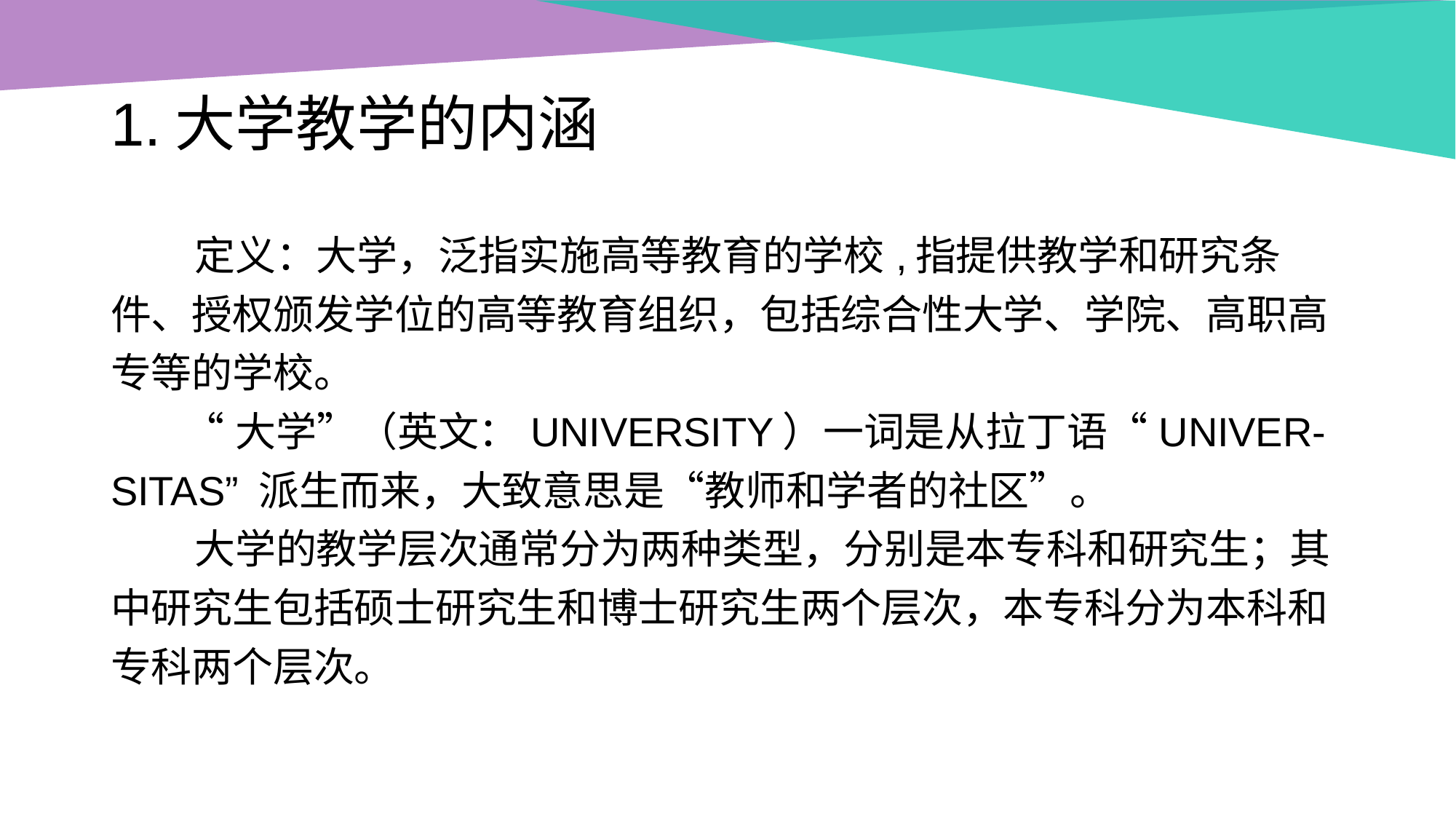

1.大学教学的内涵
        定义：大学，泛指实施高等教育的学校,指提供教学和研究条件、授权颁发学位的高等教育组织，包括综合性大学、学院、高职高专等的学校。
        “大学”（英文：UNIVERSITY）一词是从拉丁语“UNIVER-SITAS” 派生而来，大致意思是“教师和学者的社区”。
        大学的教学层次通常分为两种类型，分别是本专科和研究生；其中研究生包括硕士研究生和博士研究生两个层次，本专科分为本科和专科两个层次。